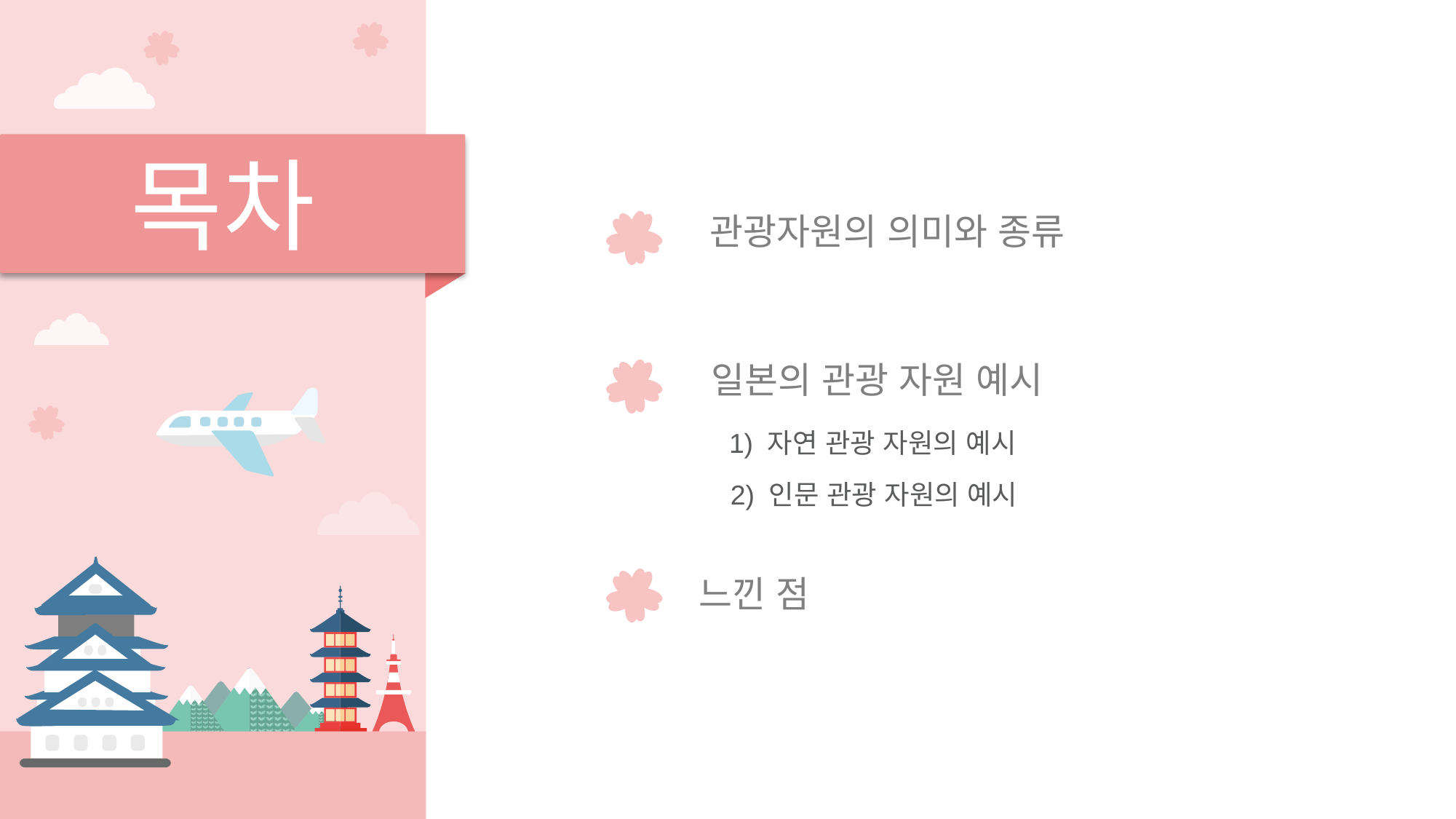

목차
관광자원의 의미와 종류

일본의 관광 자원 예시

1) 자연 관광 자원의 예시
2) 인문 관광 자원의 예시
느낀 점